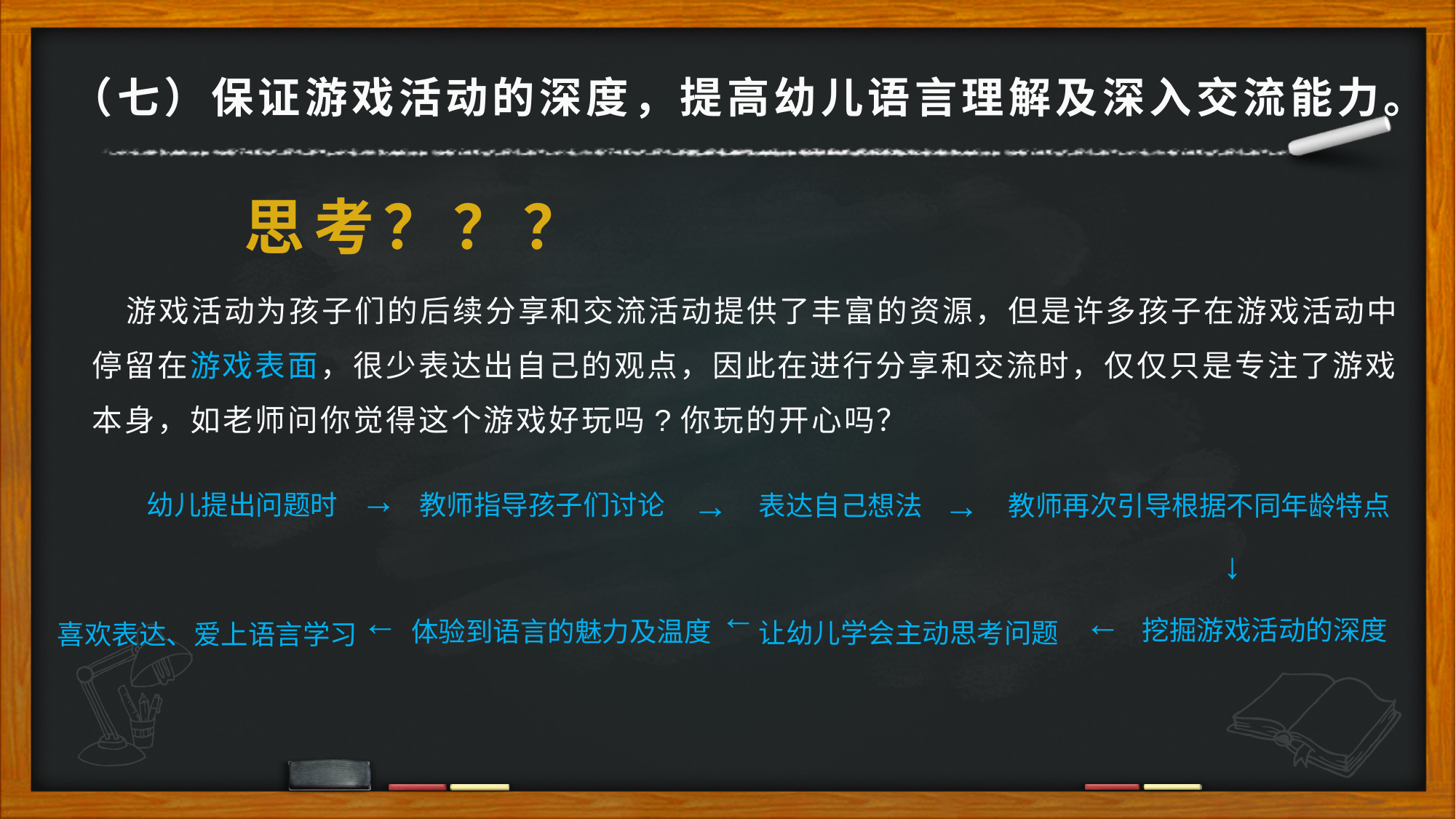

（七）保证游戏活动的深度，提高幼儿语言理解及深入交流能力。
思考？？？
   游戏活动为孩子们的后续分享和交流活动提供了丰富的资源，但是许多孩子在游戏活动中停留在游戏表面，很少表达出自己的观点，因此在进行分享和交流时，仅仅只是专注了游戏本身，如老师问你觉得这个游戏好玩吗?你玩的开心吗？
→
→
→
幼儿提出问题时
教师指导孩子们讨论
表达自己想法
教师再次引导根据不同年龄特点
→
→
挖掘游戏活动的深度
体验到语言的魅力及温度
→
让幼儿学会主动思考问题
→
喜欢表达、爱上语言学习